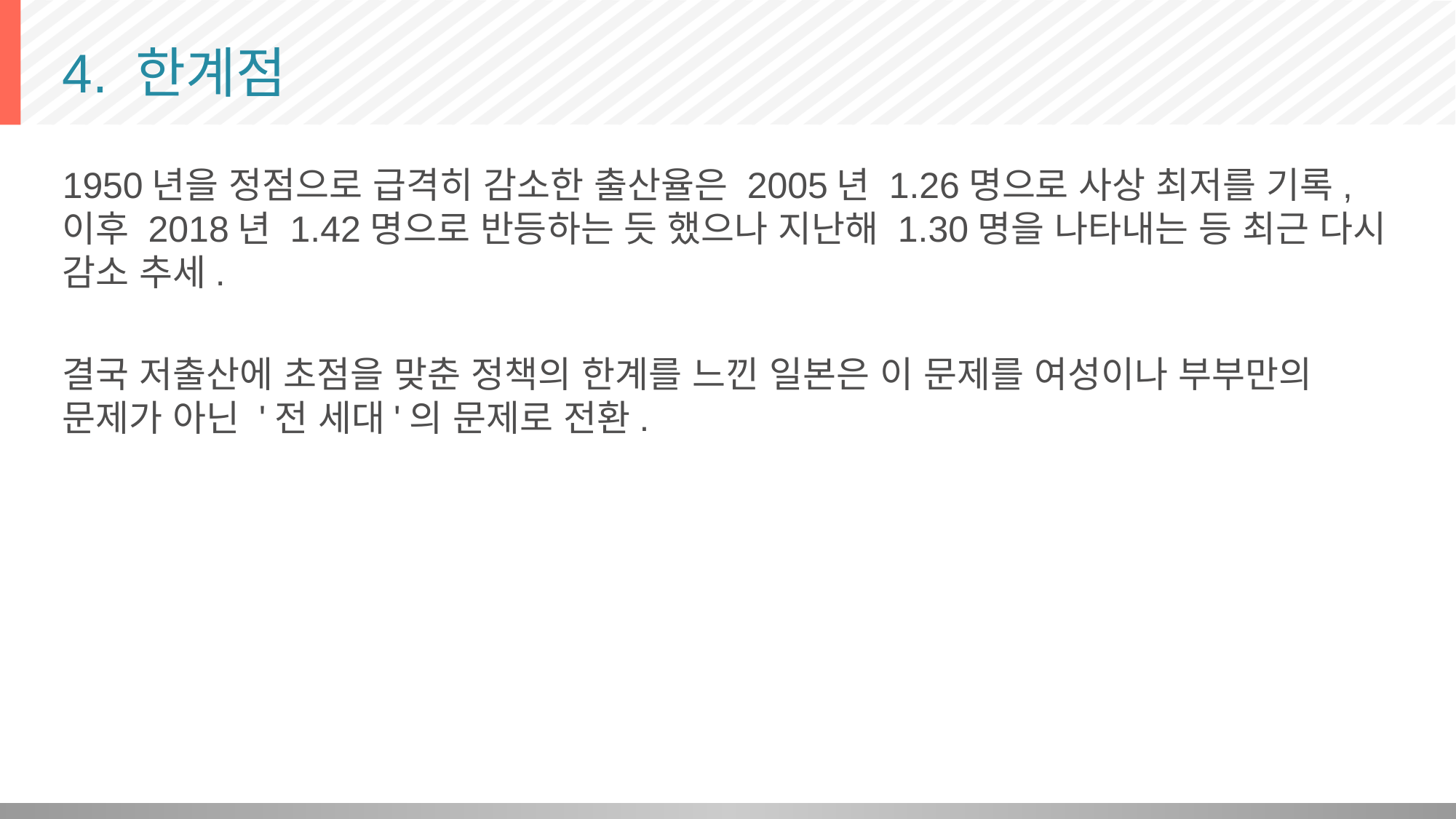

# 4. 한계점
1950년을 정점으로 급격히 감소한 출산율은 2005년 1.26명으로 사상 최저를 기록, 이후 2018년 1.42명으로 반등하는 듯 했으나 지난해 1.30명을 나타내는 등 최근 다시 감소 추세.

결국 저출산에 초점을 맞춘 정책의 한계를 느낀 일본은 이 문제를 여성이나 부부만의 문제가 아닌 '전 세대'의 문제로 전환.